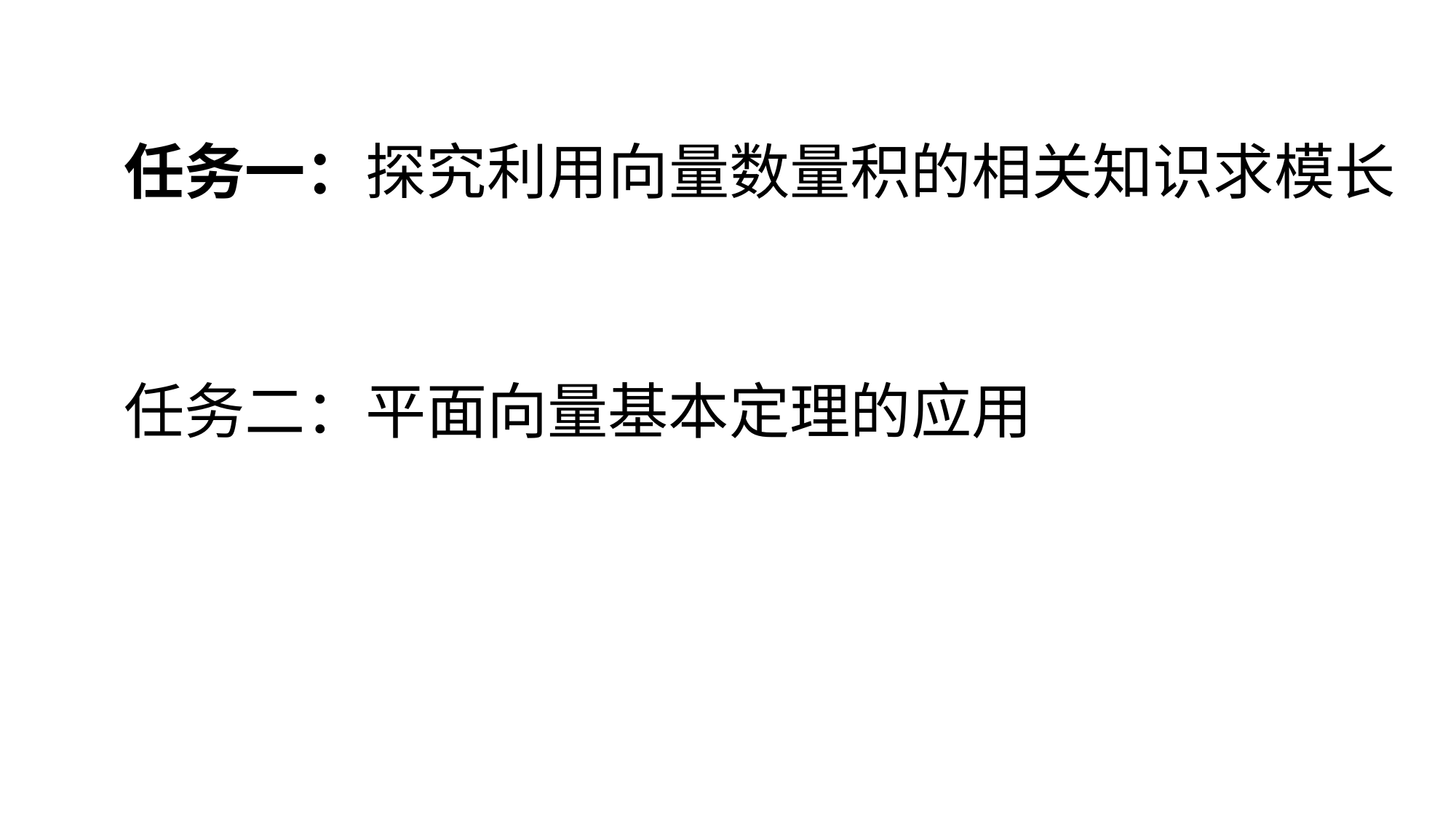

任务一：探究利用向量数量积的相关知识求模长
任务二：平面向量基本定理的应用